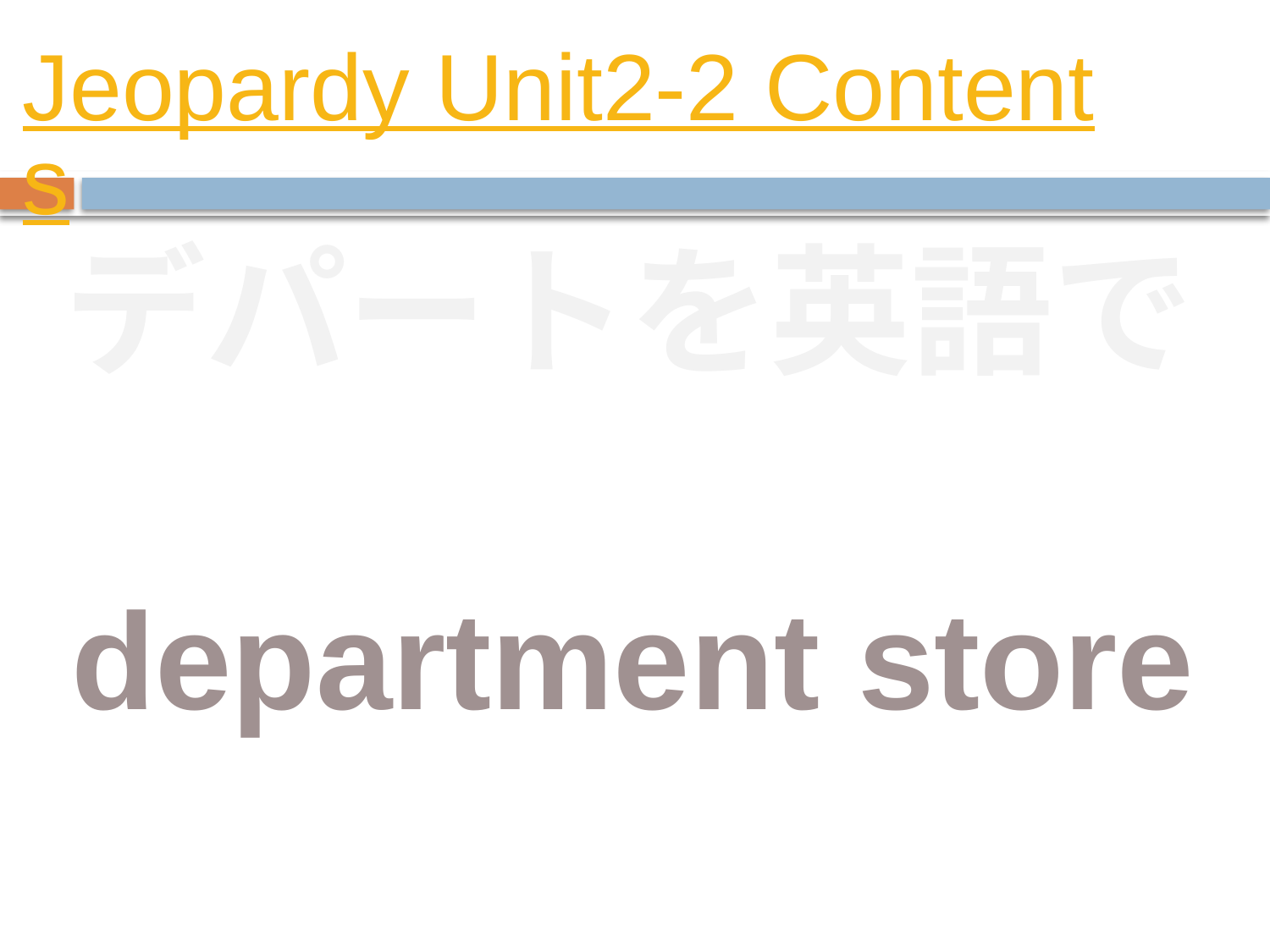

# Jeopardy Unit2-2 Contents
デパートを英語で
department store